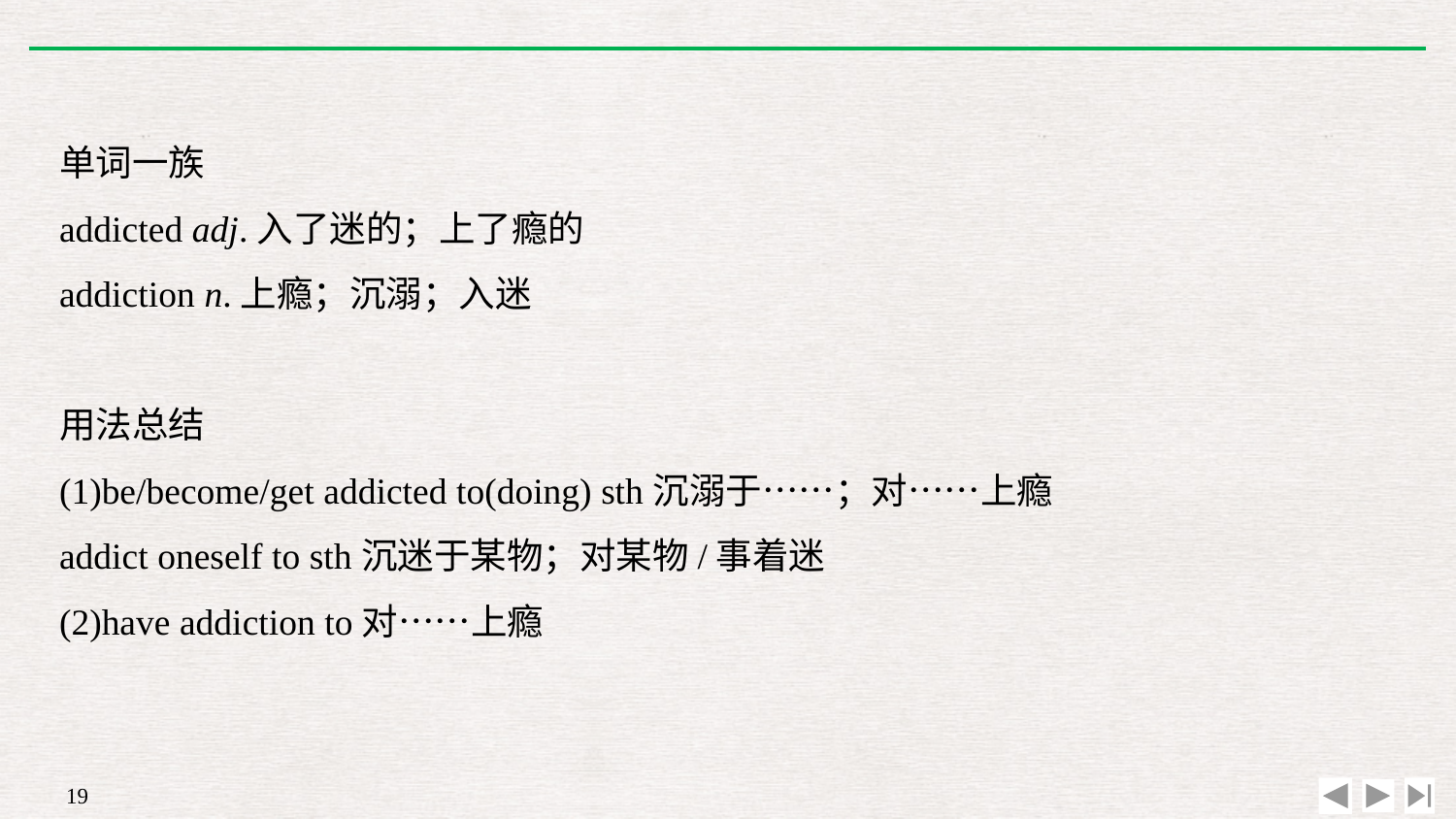

单词一族
addicted adj.入了迷的；上了瘾的
addiction n.上瘾；沉溺；入迷

用法总结
(1)be/become/get addicted to(doing) sth沉溺于……；对……上瘾
addict oneself to sth沉迷于某物；对某物/事着迷
(2)have addiction to对……上瘾